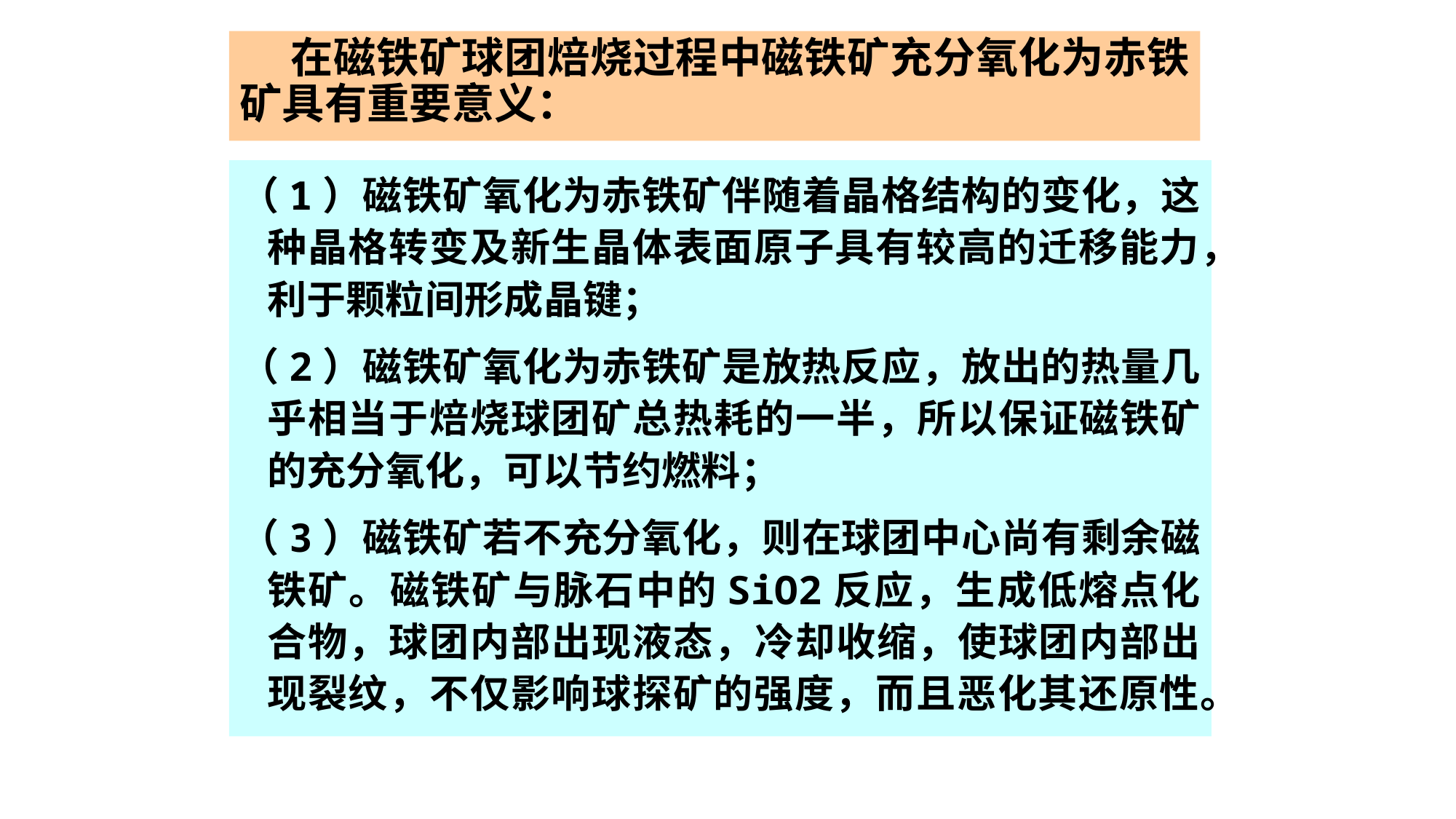

# 在磁铁矿球团焙烧过程中磁铁矿充分氧化为赤铁矿具有重要意义：
（1）磁铁矿氧化为赤铁矿伴随着晶格结构的变化，这 种晶格转变及新生晶体表面原子具有较高的迁移能力，利于颗粒间形成晶键；
（2）磁铁矿氧化为赤铁矿是放热反应，放出的热量几乎相当于焙烧球团矿总热耗的一半，所以保证磁铁矿的充分氧化，可以节约燃料；
（3）磁铁矿若不充分氧化，则在球团中心尚有剩余磁铁矿。磁铁矿与脉石中的SiO2反应，生成低熔点化合物，球团内部出现液态，冷却收缩，使球团内部出现裂纹，不仅影响球探矿的强度，而且恶化其还原性。
45